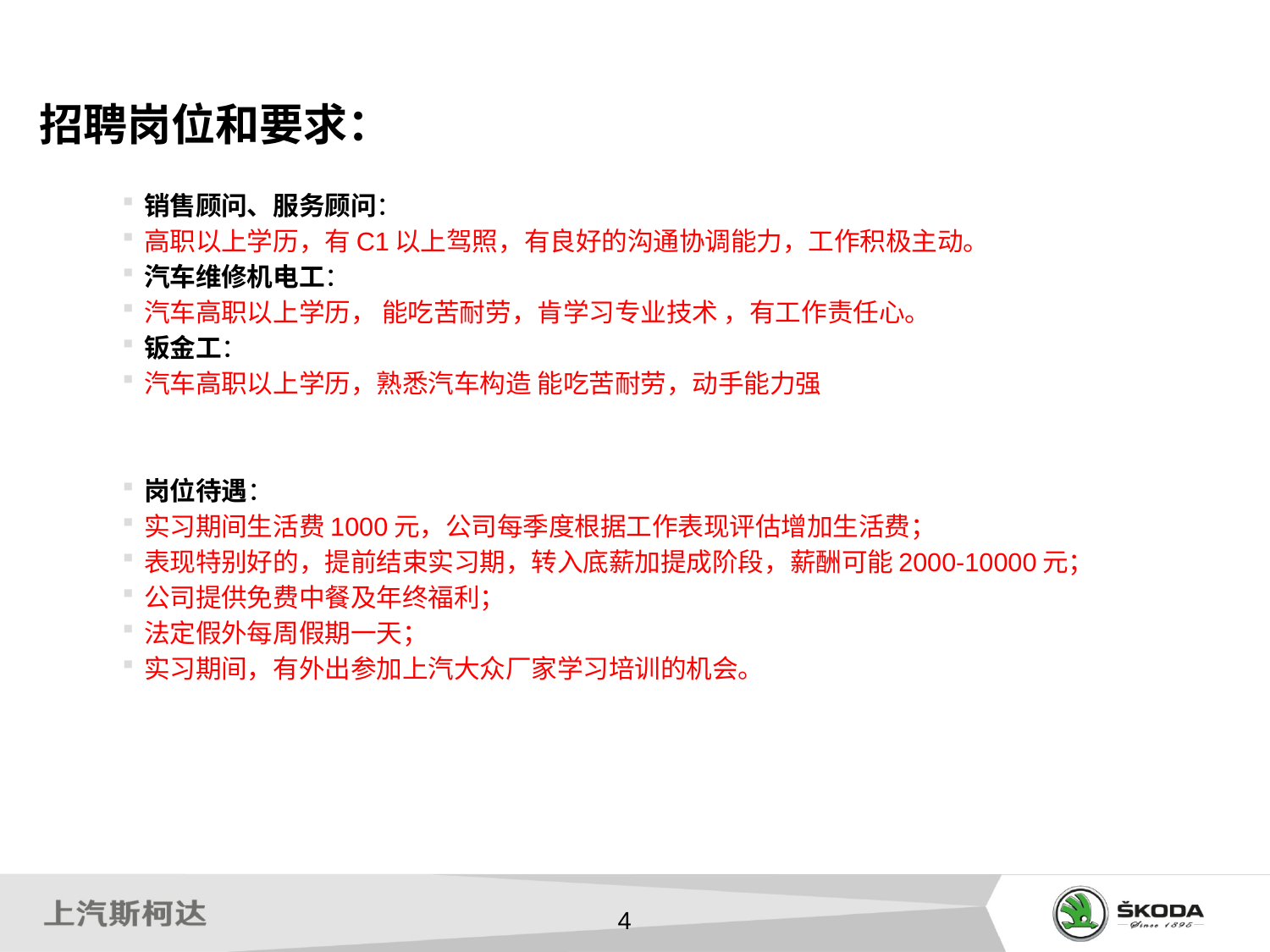

# 招聘岗位和要求：
销售顾问、服务顾问：
高职以上学历，有C1以上驾照，有良好的沟通协调能力，工作积极主动。
汽车维修机电工：
汽车高职以上学历， 能吃苦耐劳，肯学习专业技术 ，有工作责任心。
钣金工：
汽车高职以上学历，熟悉汽车构造 能吃苦耐劳，动手能力强

岗位待遇：
实习期间生活费1000元，公司每季度根据工作表现评估增加生活费；
表现特别好的，提前结束实习期，转入底薪加提成阶段，薪酬可能2000-10000元；
公司提供免费中餐及年终福利；
法定假外每周假期一天；
实习期间，有外出参加上汽大众厂家学习培训的机会。
4